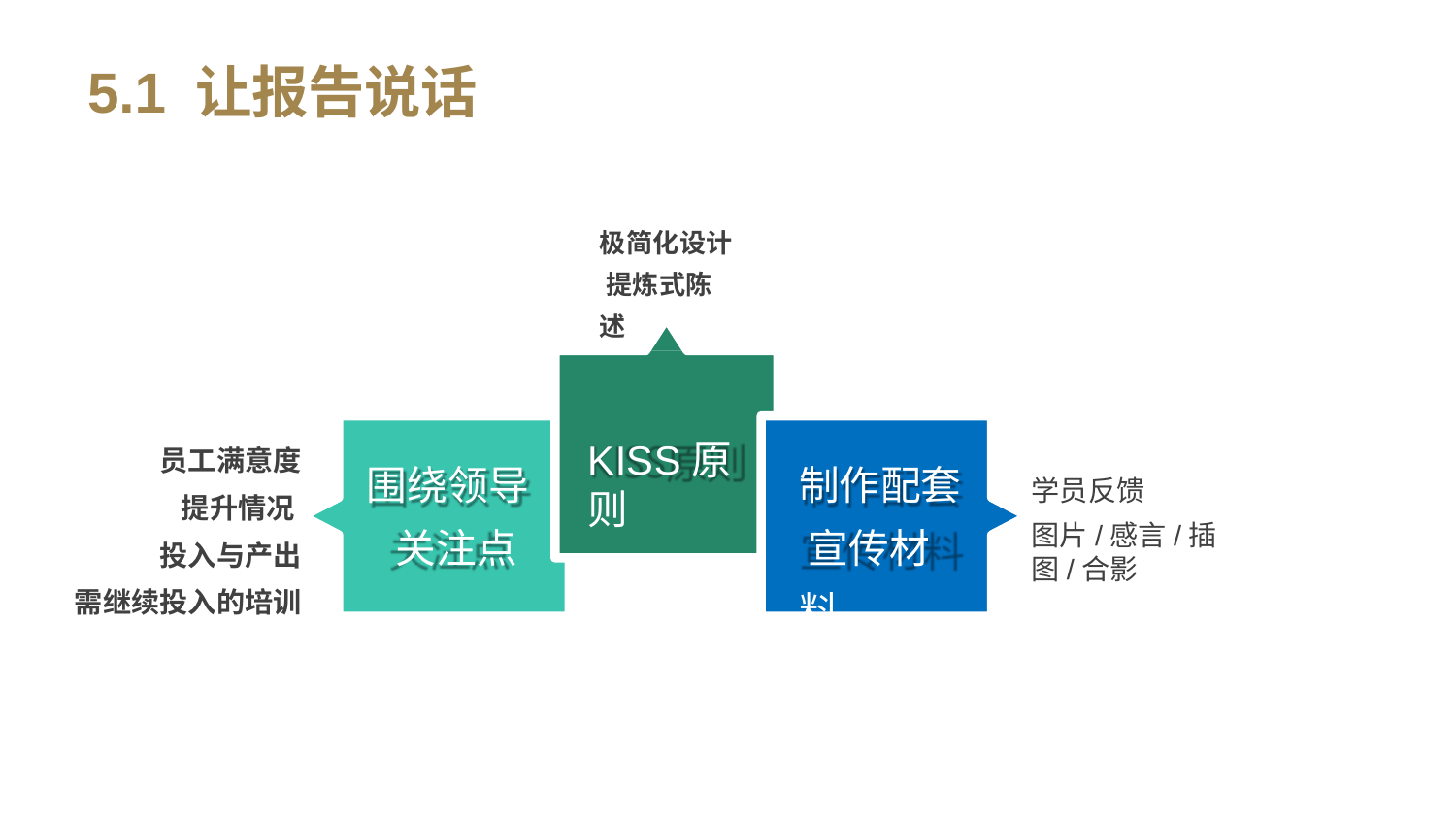

# 5.1 让报告说话
极简化设计  提炼式陈述

员工满意度  提升情况  投入与产出
需继续投入的培训
KISS原则
围绕领导  关注点
制作配套  宣传材料

学员反馈
图片/感言/插图/合影